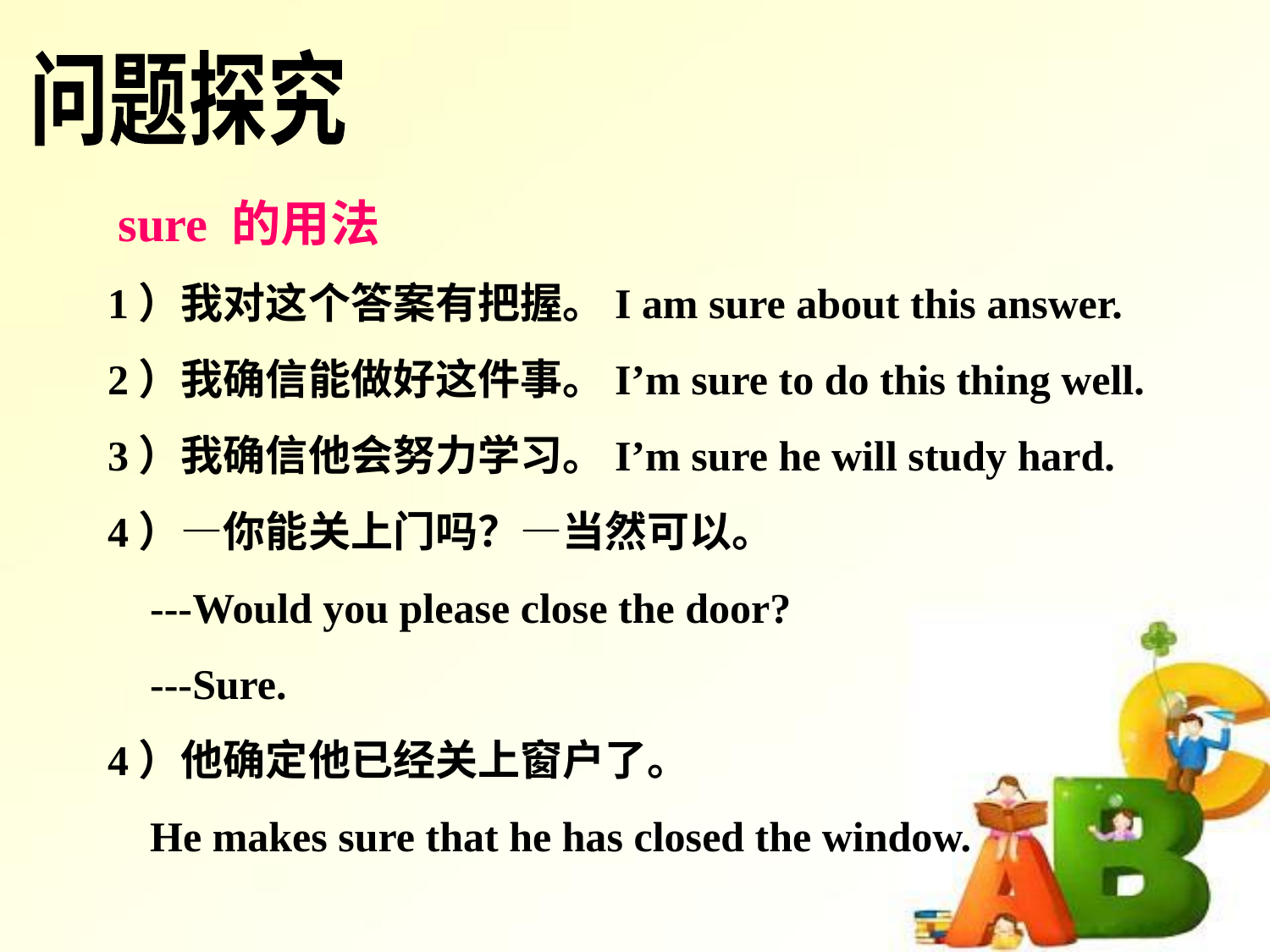

问题探究
 sure 的用法
1）我对这个答案有把握。I am sure about this answer.
2）我确信能做好这件事。I’m sure to do this thing well.
3）我确信他会努力学习。I’m sure he will study hard.
4）—你能关上门吗？—当然可以。
    ---Would you please close the door?
    ---Sure.
4）他确定他已经关上窗户了。
    He makes sure that he has closed the window.